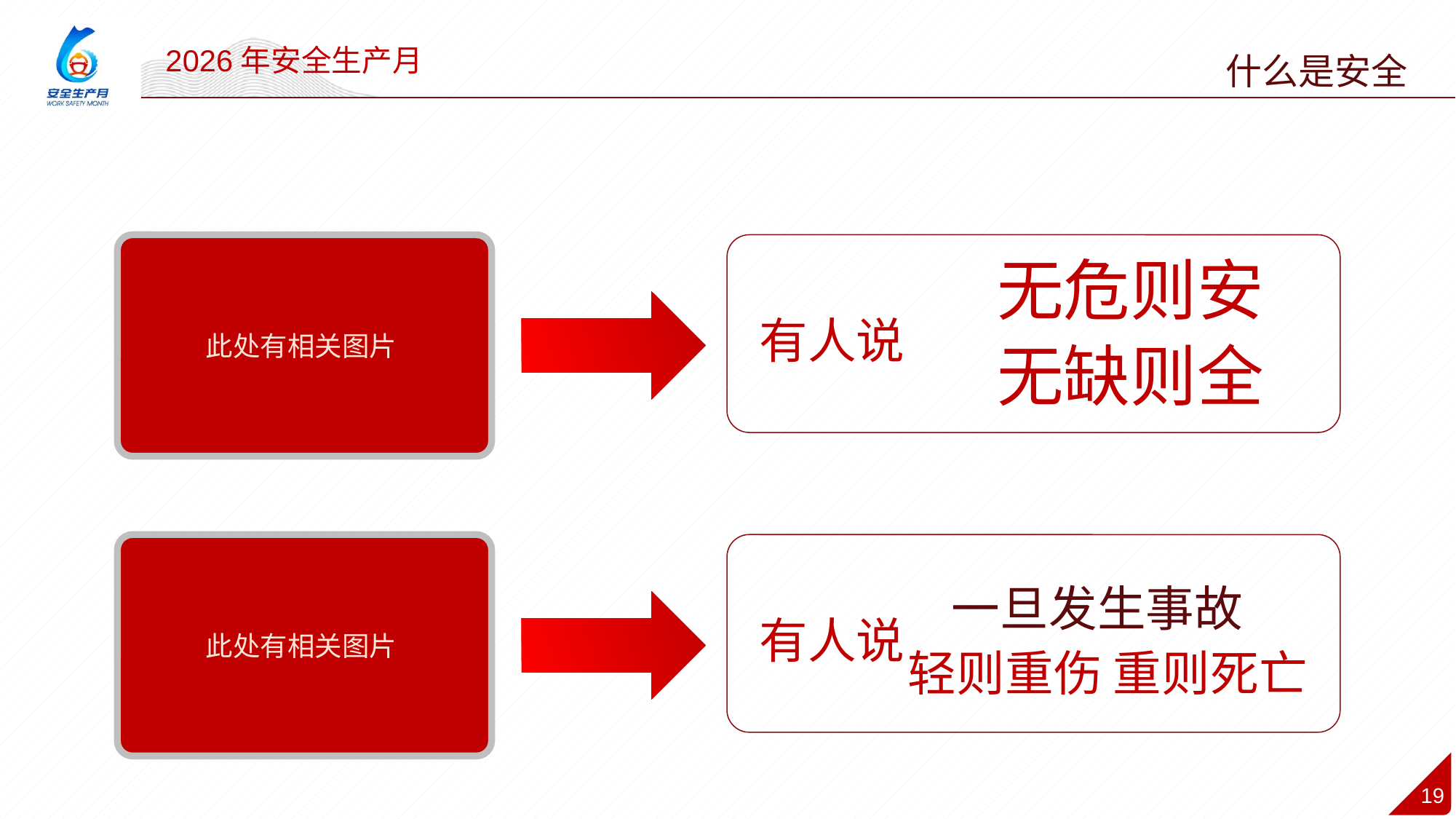

什么是安全
无危则安
此处有相关图片

有人说

无缺则全
此处有相关图片

一旦发生事故
有人说

轻则重伤 重则死亡